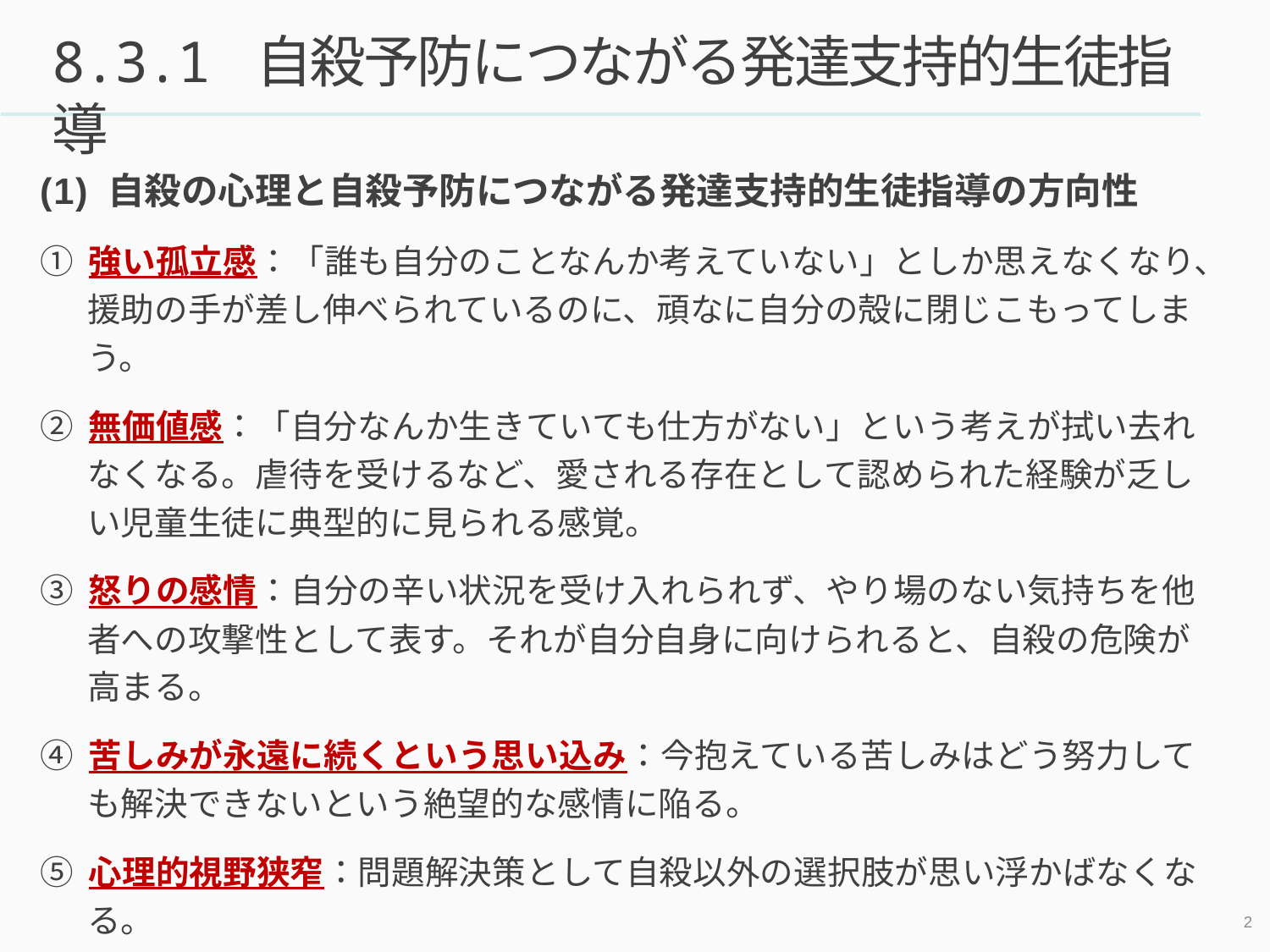

# 8.3.1 自殺予防につながる発達支持的生徒指導
自殺の心理と自殺予防につながる発達支持的生徒指導の方向性
① 強い孤立感：「誰も自分のことなんか考えていない」としか思えなくなり、援助の手が差し伸べられているのに、頑なに自分の殻に閉じこもってしまう。
② 無価値感：「自分なんか生きていても仕方がない」という考えが拭い去れなくなる。虐待を受けるなど、愛される存在として認められた経験が乏しい児童生徒に典型的に見られる感覚。
③ 怒りの感情：自分の辛い状況を受け入れられず、やり場のない気持ちを他者への攻撃性として表す。それが自分自身に向けられると、自殺の危険が高まる。
④ 苦しみが永遠に続くという思い込み：今抱えている苦しみはどう努力しても解決できないという絶望的な感情に陥る。
⑤ 心理的視野狭窄：問題解決策として自殺以外の選択肢が思い浮かばなくなる。
2